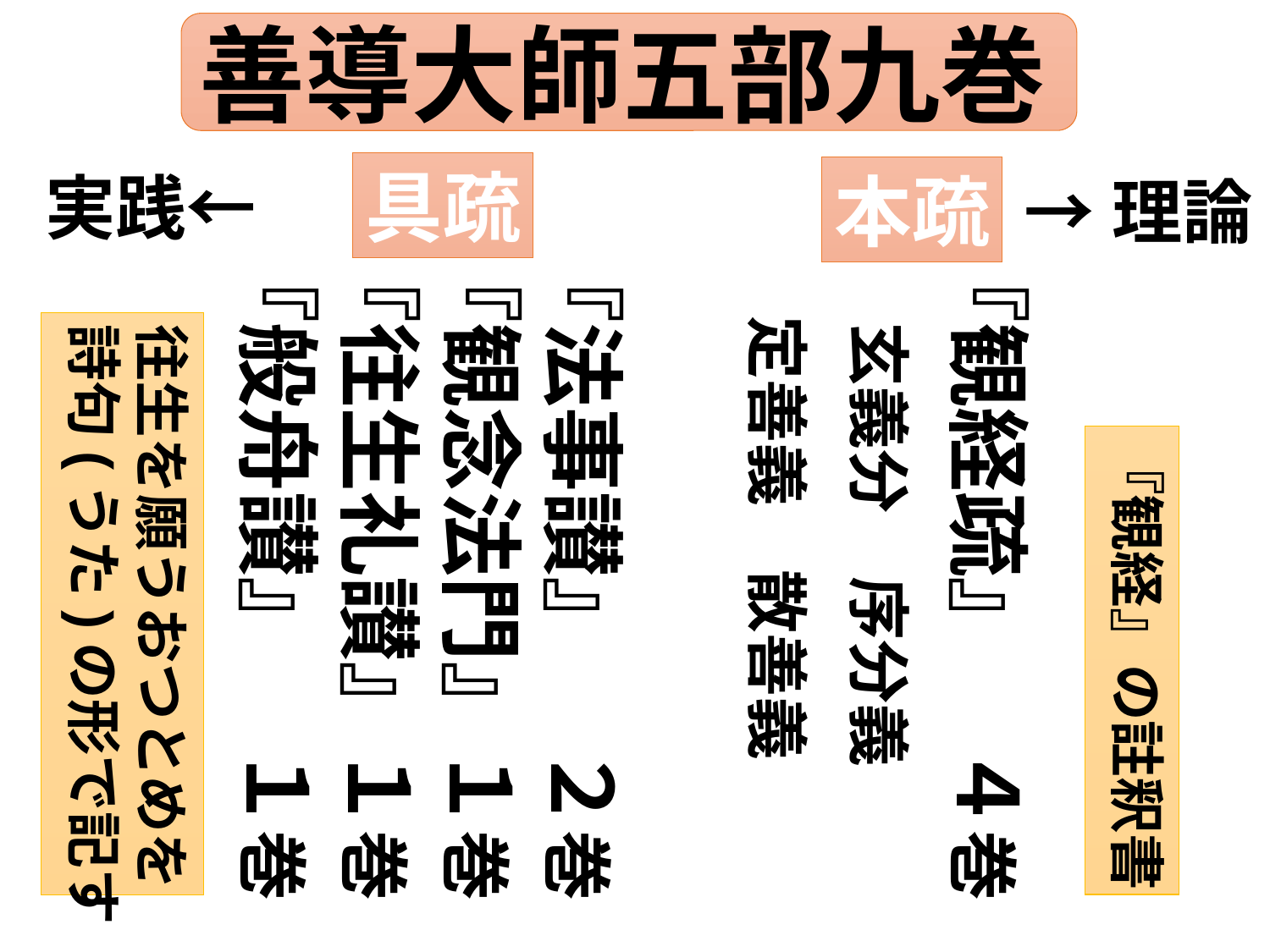

善導大師五部九巻
具疏
本疏
実践←
→理論
『観経疏』　４巻
　玄義分　序分義
　 定善義　散善義

『法事讃』　２巻
『観念法門』１巻
『往生礼讃』１巻
『般舟讃』　１巻

往生を願うおつとめを
詩句(うた)の形で記す
『観経』の註釈書